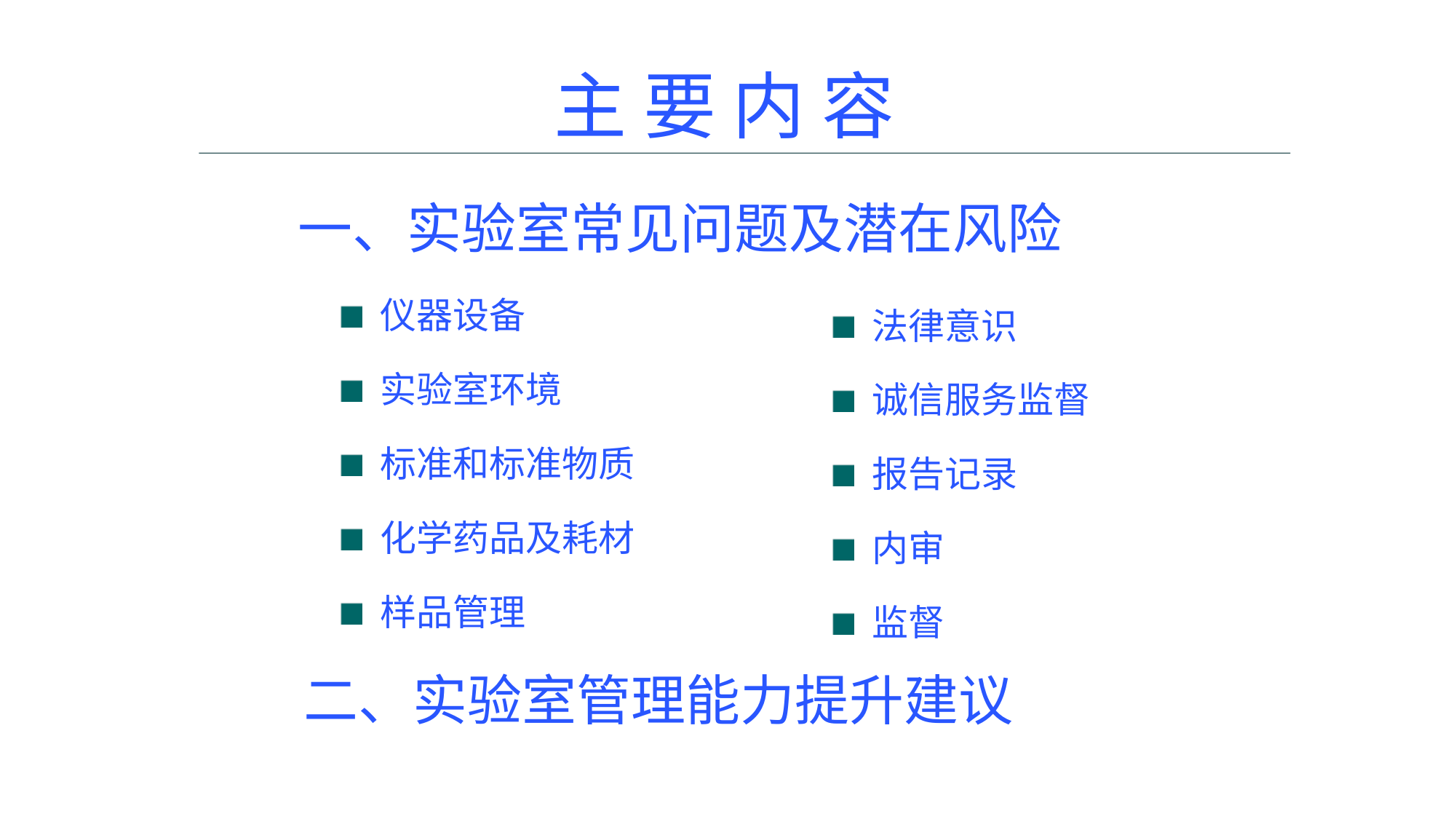

主 要 内 容

           一、实验室常见问题及潜在风险
仪器设备
实验室环境
标准和标准物质
化学药品及耗材
样品管理

法律意识
诚信服务监督
报告记录
内审
监督
          二、实验室管理能力提升建议